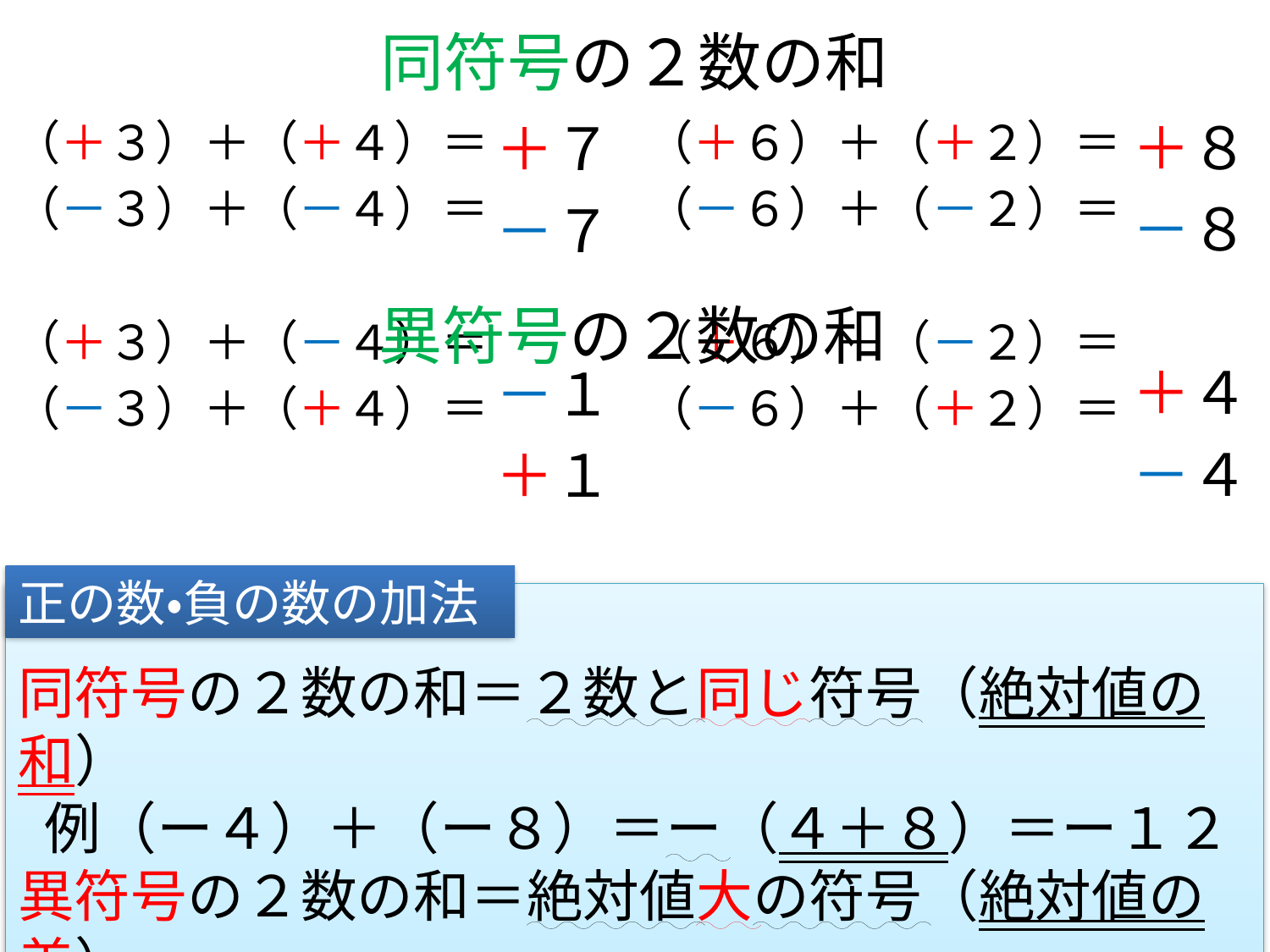

# 同符号の２数の和
＋８
－８

＋４
－４
（＋３）＋（＋４）＝
（－３）＋（－４）＝

（＋３）＋（－４）＝
（－３）＋（＋４）＝
＋７
－７

－１
＋１
（＋６）＋（＋２）＝
（－６）＋（－２）＝

（＋６）＋（－２）＝
（－６）＋（＋２）＝
異符号の２数の和
正の数・負の数の加法

同符号の２数の和＝２数と同じ符号（絶対値の和）
 例（ー４）＋（ー８）＝ー（４＋８）＝ー１２
異符号の２数の和＝絶対値大の符号（絶対値の差）
 例（＋４）＋（－８）＝ー（８－４）＝－４